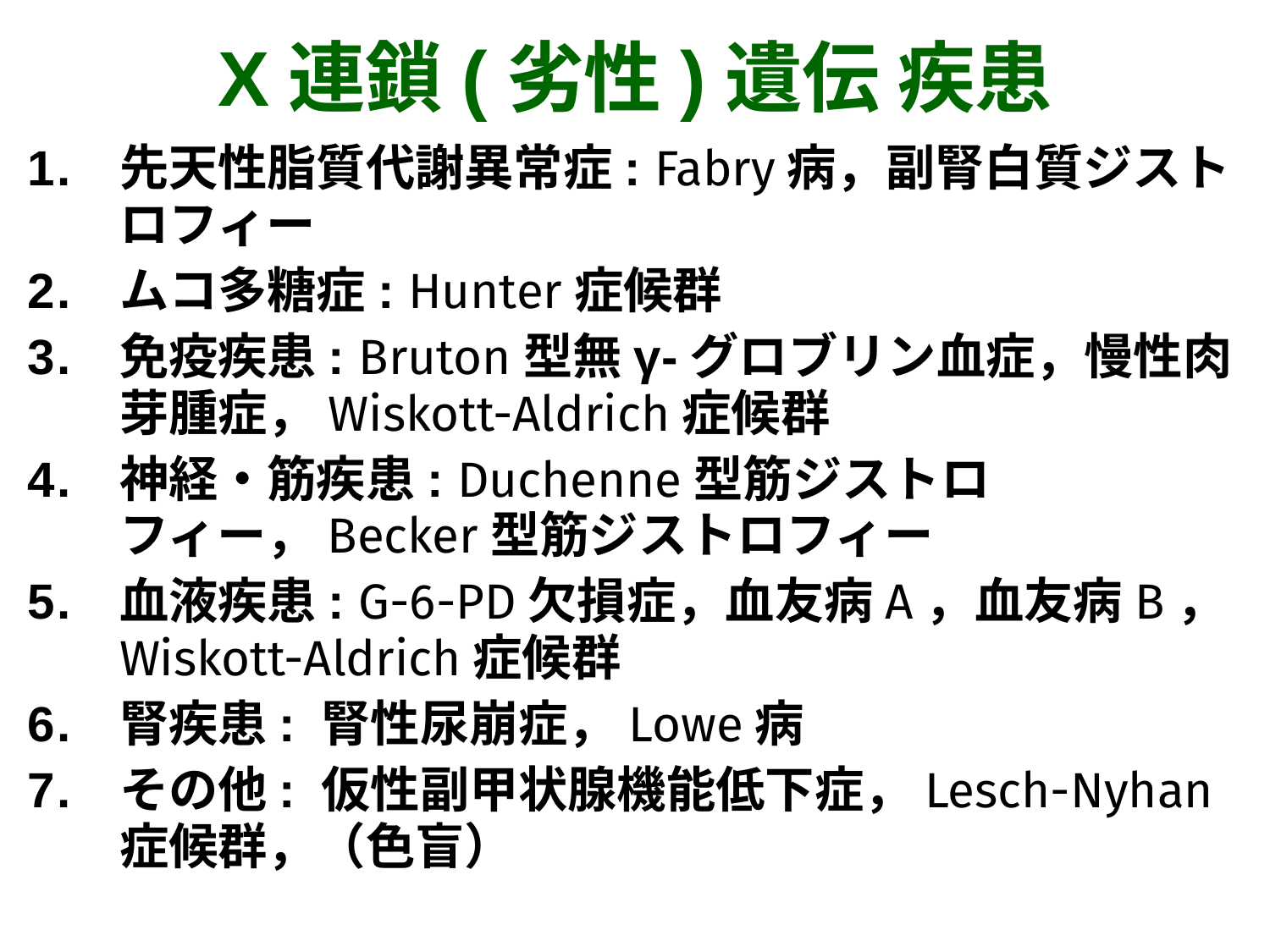

X連鎖(劣性)遺伝 疾患

先天性脂質代謝異常症: Fabry病，副腎白質ジストロフィー
ムコ多糖症: Hunter症候群
免疫疾患: Bruton型無γ-グロブリン血症，慢性肉芽腫症，Wiskott-Aldrich症候群
神経・筋疾患: Duchenne型筋ジストロフィー，Becker型筋ジストロフィー
血液疾患: G-6-PD欠損症，血友病A，血友病B，Wiskott-Aldrich症候群
腎疾患: 腎性尿崩症，Lowe病
その他: 仮性副甲状腺機能低下症，Lesch-Nyhan症候群，（色盲）